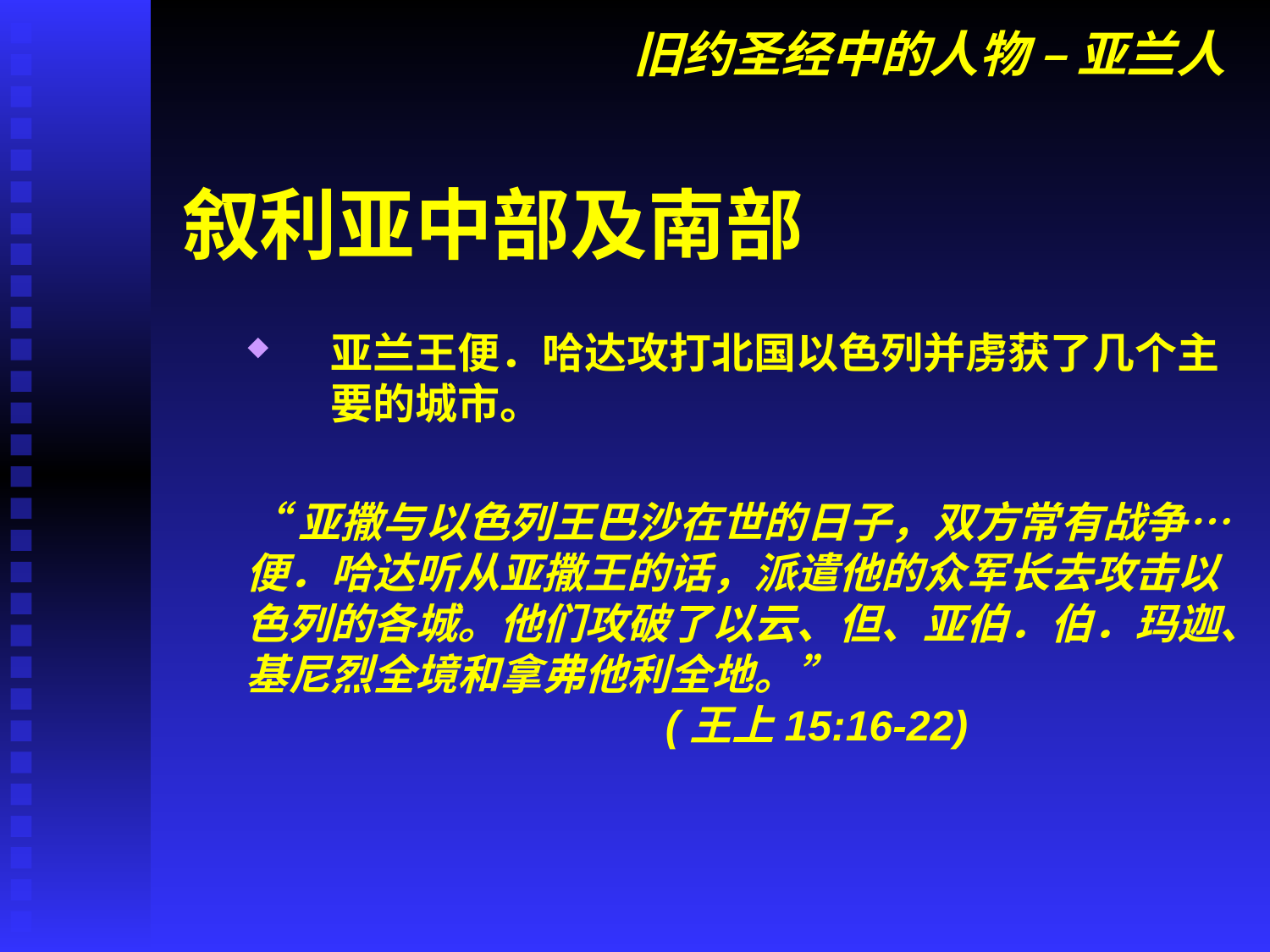

# 旧约圣经中的人物 – 亚兰人
叙利亚中部及南部

亚兰王便．哈达攻打北国以色列并虏获了几个主要的城市。

“亚撒与以色列王巴沙在世的日子，双方常有战争…便．哈达听从亚撒王的话，派遣他的众军长去攻击以色列的各城。他们攻破了以云、但、亚伯．伯．玛迦、基尼烈全境和拿弗他利全地。” 						   (王上15:16-22)